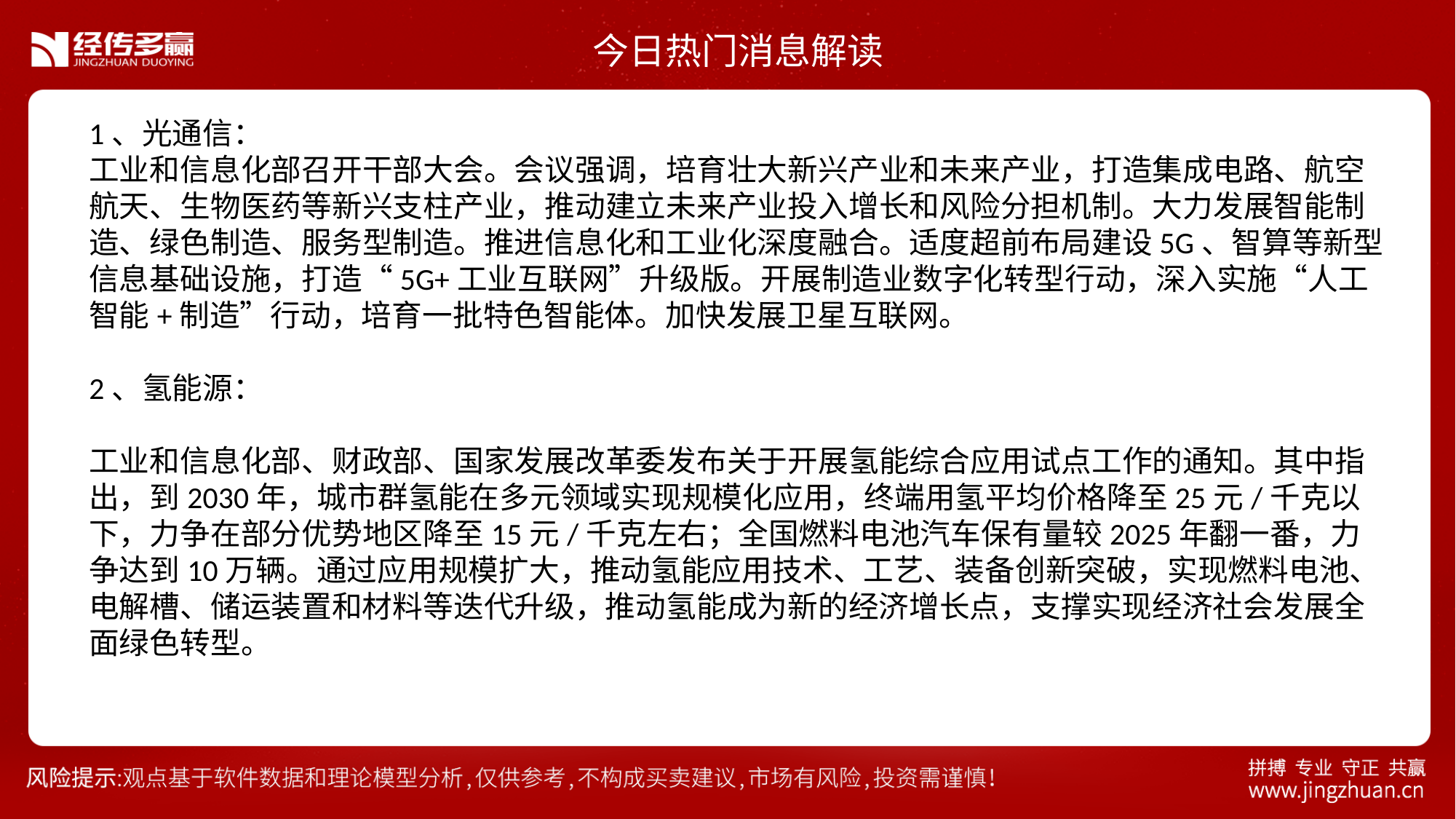

今日热门消息解读
1、光通信：
工业和信息化部召开干部大会。会议强调，培育壮大新兴产业和未来产业，打造集成电路、航空航天、生物医药等新兴支柱产业，推动建立未来产业投入增长和风险分担机制。大力发展智能制造、绿色制造、服务型制造。推进信息化和工业化深度融合。适度超前布局建设5G、智算等新型信息基础设施，打造“5G+工业互联网”升级版。开展制造业数字化转型行动，深入实施“人工智能+制造”行动，培育一批特色智能体。加快发展卫星互联网。

2、氢能源：

工业和信息化部、财政部、国家发展改革委发布关于开展氢能综合应用试点工作的通知。其中指出，到2030年，城市群氢能在多元领域实现规模化应用，终端用氢平均价格降至25元/千克以下，力争在部分优势地区降至15元/千克左右；全国燃料电池汽车保有量较2025年翻一番，力争达到10万辆。通过应用规模扩大，推动氢能应用技术、工艺、装备创新突破，实现燃料电池、电解槽、储运装置和材料等迭代升级，推动氢能成为新的经济增长点，支撑实现经济社会发展全面绿色转型。